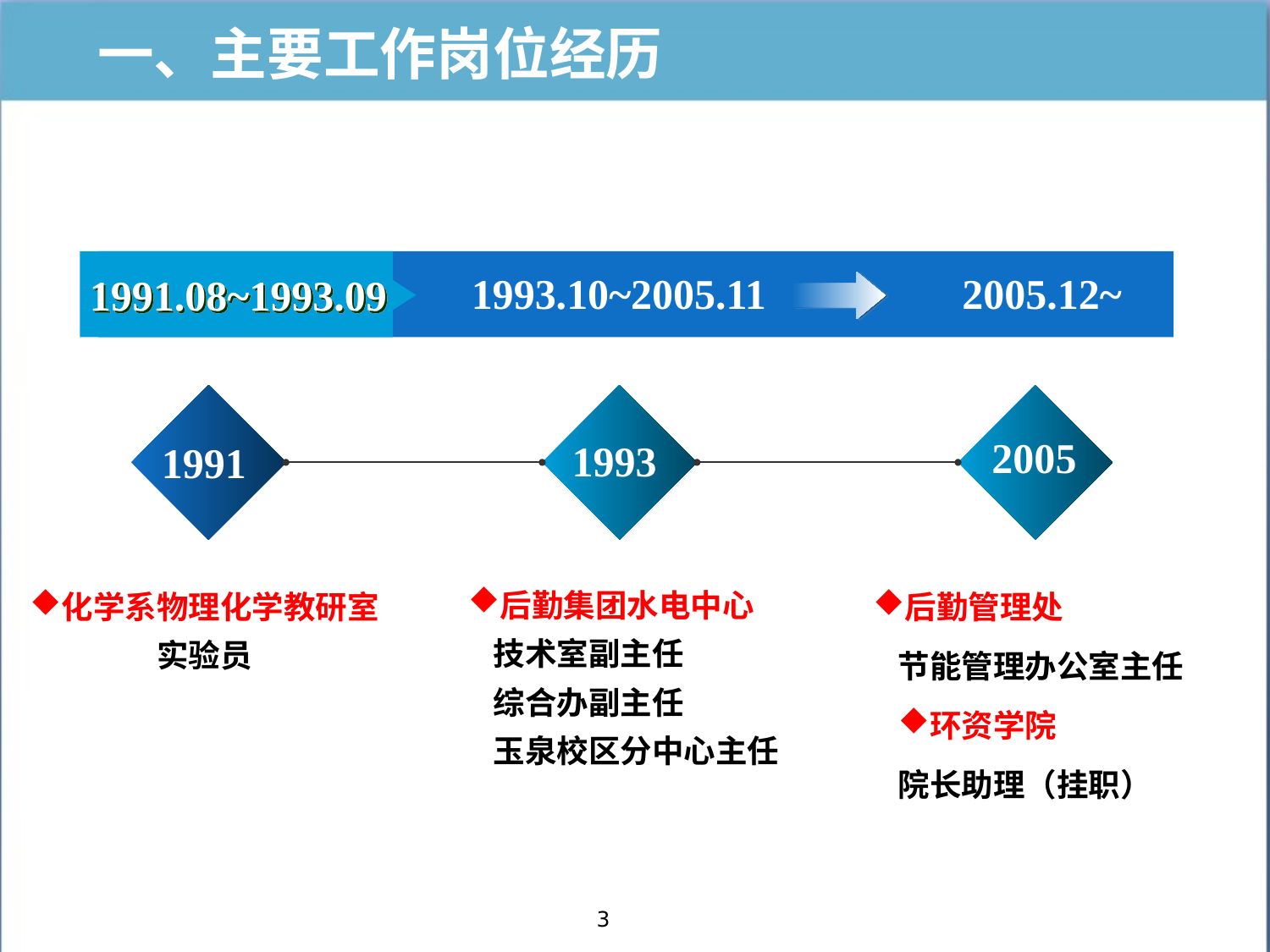

# 一、主要工作岗位经历

1993.10~2005.11
2005.12~
1991.08~1993.09

2005
1993
1991
后勤集团水电中心
技术室副主任
综合办副主任
玉泉校区分中心主任
化学系物理化学教研室
实验员
后勤管理处
节能管理办公室主任
环资学院
院长助理（挂职）
3